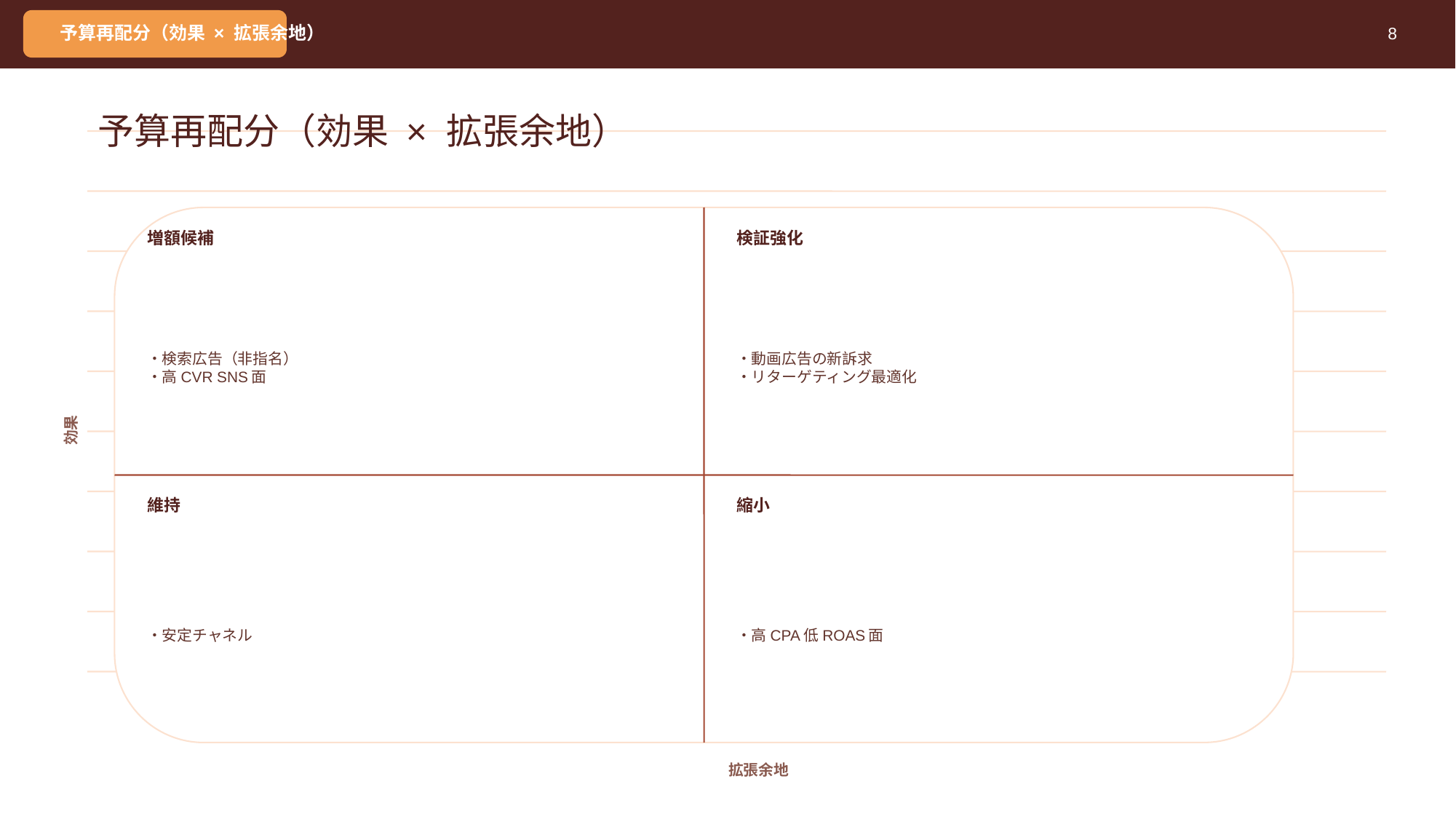

予算再配分（効果 × 拡張余地）
8
予算再配分（効果 × 拡張余地）

増額候補
検証強化

・検索広告（非指名）
・高CVR SNS面
・動画広告の新訴求
・リターゲティング最適化

効果

維持
縮小
・安定チャネル
・高CPA低ROAS面

拡張余地